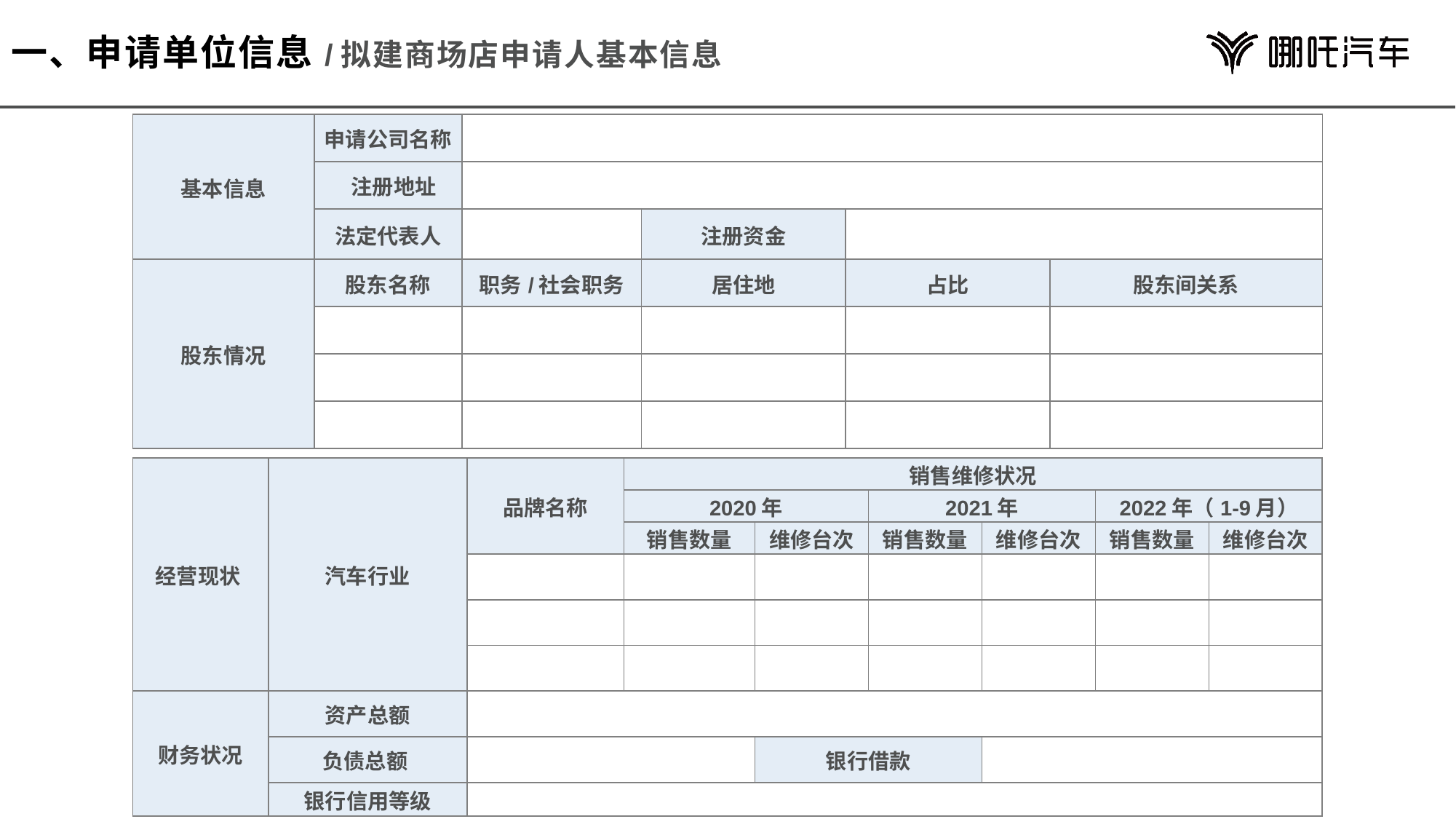

# 一、申请单位信息/拟建商场店申请人基本信息
| 基本信息 | 申请公司名称 |  |  |  |  |
| --- | --- | --- | --- | --- | --- |
|  | 注册地址 |  |  |  |  |
|  | 法定代表人 |  | 注册资金 |  |  |
| 股东情况 | 股东名称 | 职务/社会职务 | 居住地 | 占比 | 股东间关系 |
|  |  |  |  |  |  |
|  |  |  |  |  |  |
|  |  |  |  |  |  |
| 经营现状 | 汽车行业 | 品牌名称 | 销售维修状况 |  |  |  |  |  |
| --- | --- | --- | --- | --- | --- | --- | --- | --- |
|  |  |  | 2020年 |  | 2021年 |  | 2022年（1-9月） |  |
|  |  |  | 销售数量 | 维修台次 | 销售数量 | 维修台次 | 销售数量 | 维修台次 |
|  |  |  |  |  |  |  |  |  |
|  |  |  |  |  |  |  |  |  |
|  |  |  |  |  |  |  |  |  |
| 财务状况 | 资产总额 |  |  |  |  |  |  |  |
|  | 负债总额 |  |  | 银行借款 |  |  |  |  |
|  | 银行信用等级 |  |  |  |  |  |  |  |